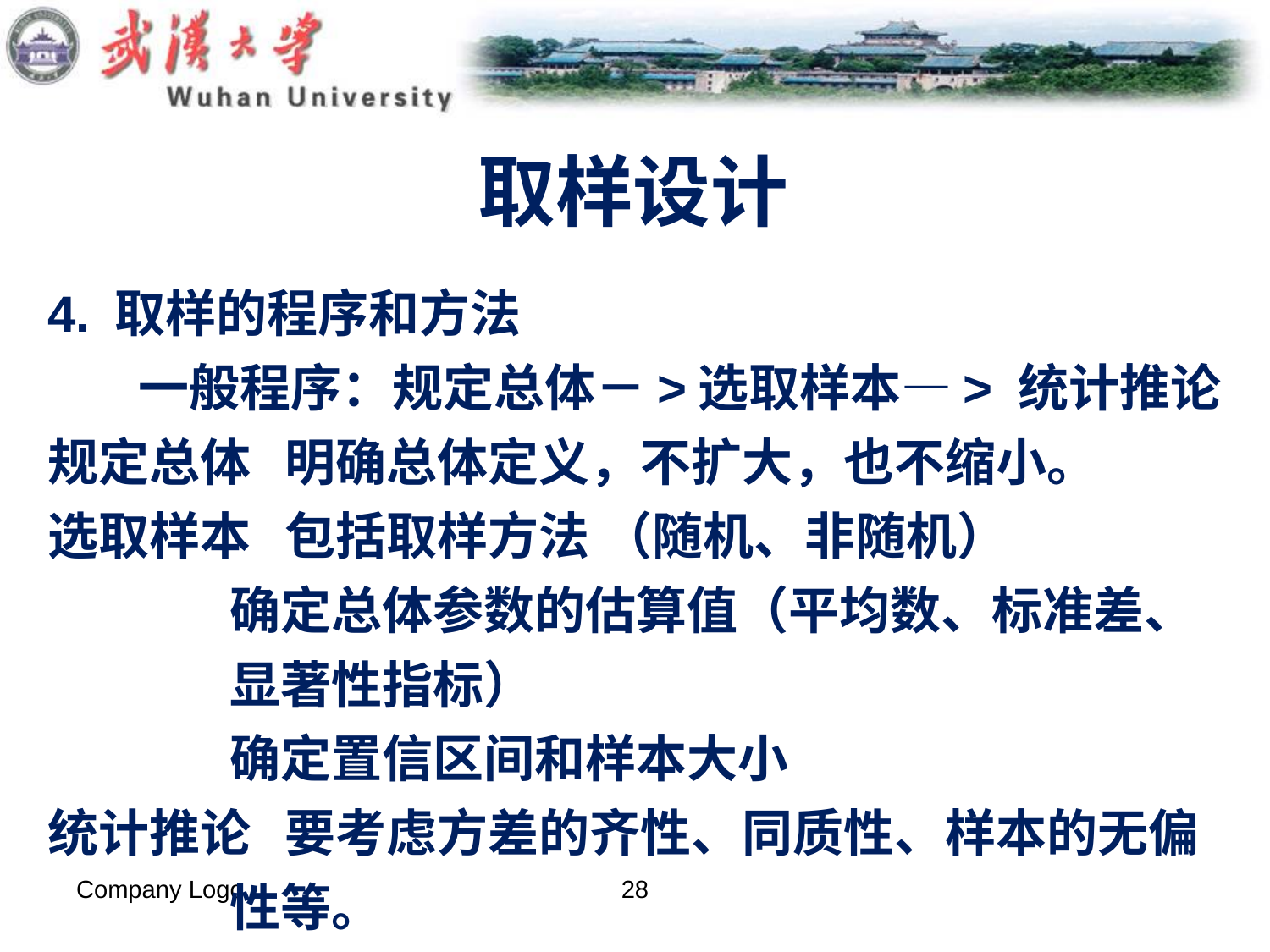

取样设计
4. 取样的程序和方法
       一般程序：规定总体－>选取样本—> 统计推论
规定总体   明确总体定义，不扩大，也不缩小。
选取样本   包括取样方法 （随机、非随机）
               确定总体参数的估算值（平均数、标准差、
               显著性指标）
               确定置信区间和样本大小
统计推论   要考虑方差的齐性、同质性、样本的无偏
               性等。
Company Logo
28